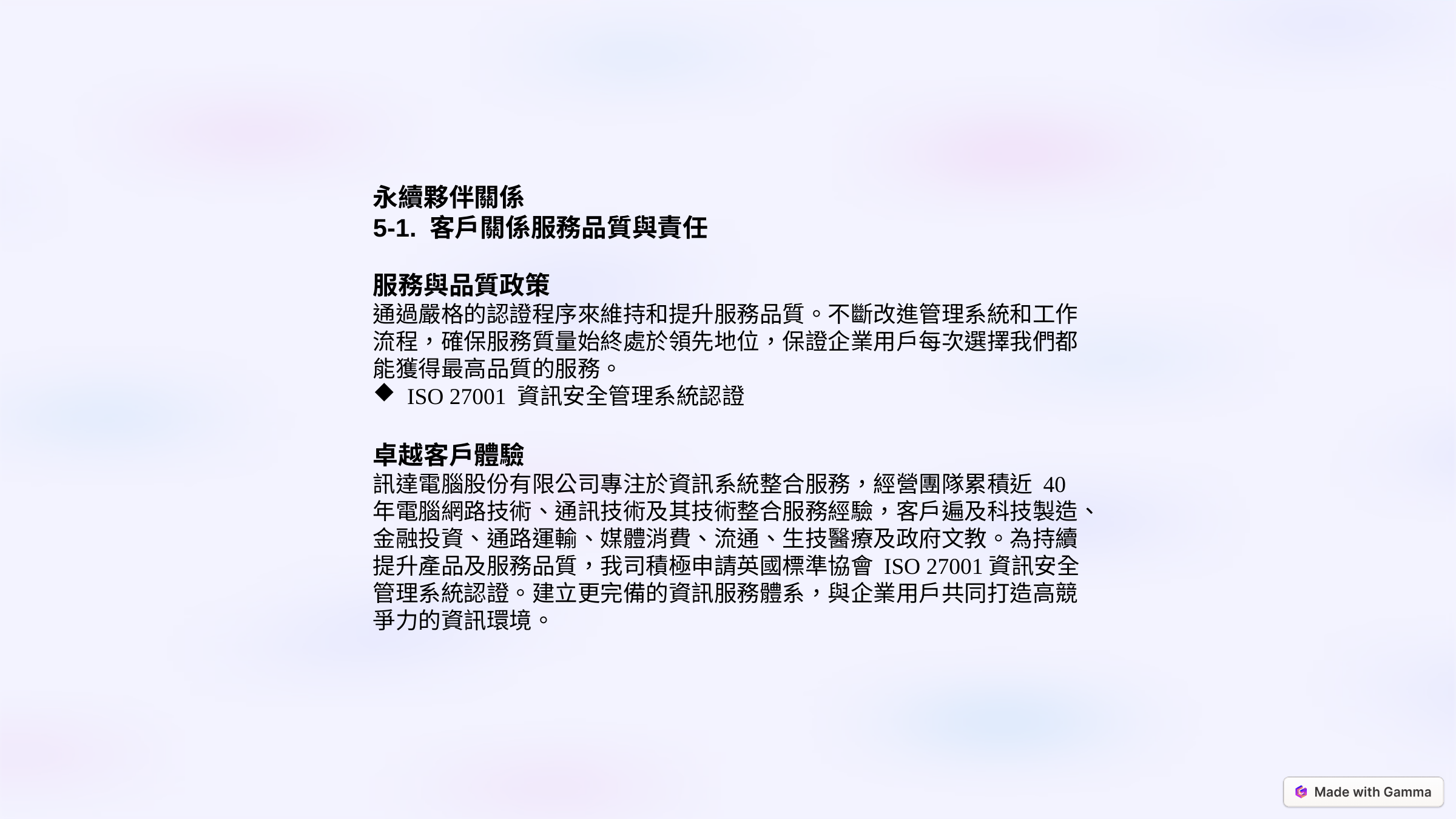

永續夥伴關係
5-1. 客戶關係服務品質與責任

服務與品質政策
通過嚴格的認證程序來維持和提升服務品質。不斷改進管理系統和工作流程，確保服務質量始終處於領先地位，保證企業用戶每次選擇我們都能獲得最高品質的服務。
ISO 27001 資訊安全管理系統認證

卓越客戶體驗
訊達電腦股份有限公司專注於資訊系統整合服務，經營團隊累積近 40 年電腦網路技術、通訊技術及其技術整合服務經驗，客戶遍及科技製造、金融投資、通路運輸、媒體消費、流通、生技醫療及政府文教。為持續提升產品及服務品質，我司積極申請英國標準協會 ISO 27001資訊安全管理系統認證。建立更完備的資訊服務體系，與企業用戶共同打造高競爭力的資訊環境。